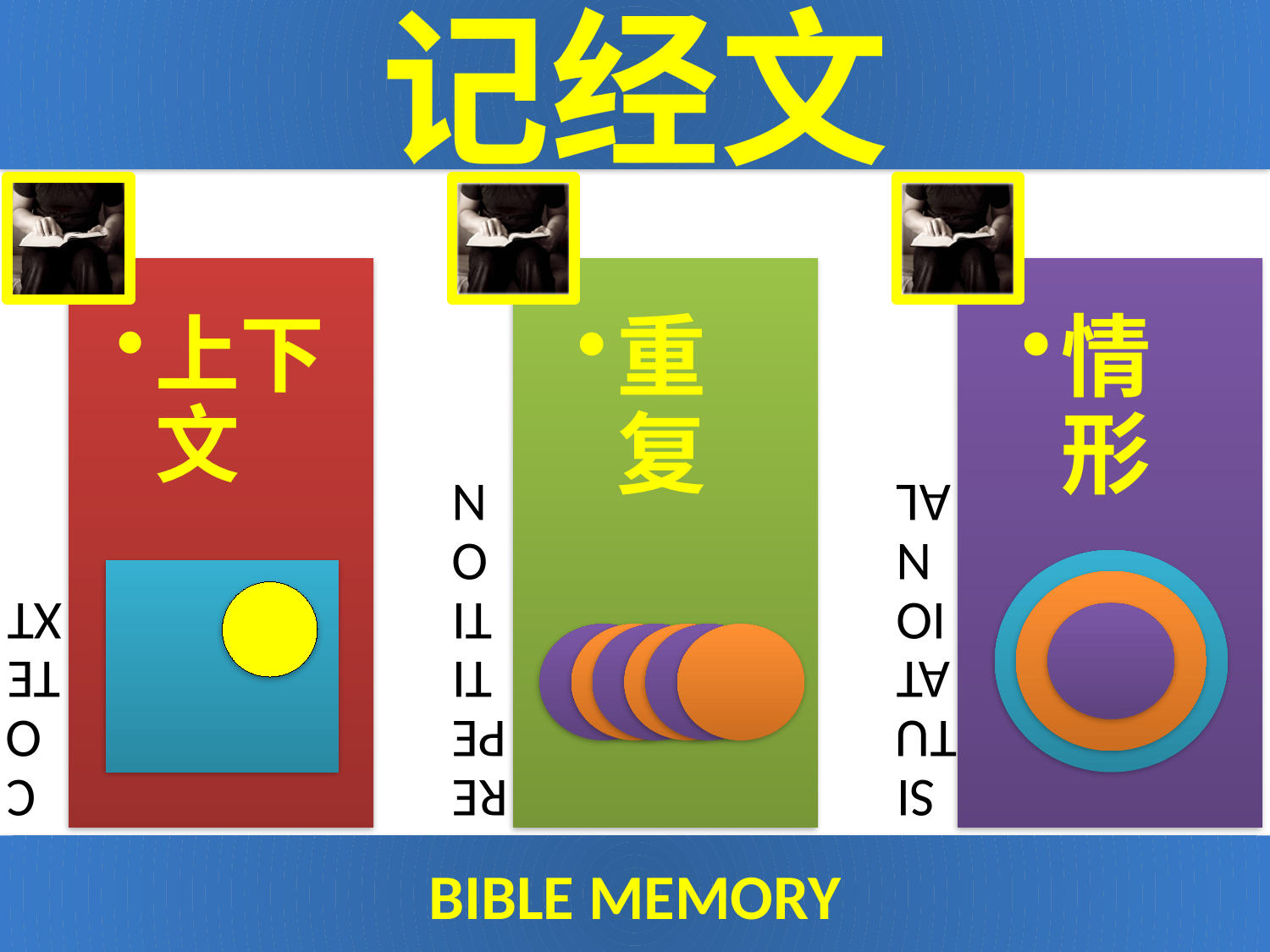

记经文
COTEXT
上下文
REPETITION
重复
SITUATIONAL
情形

BIBLE MEMORY